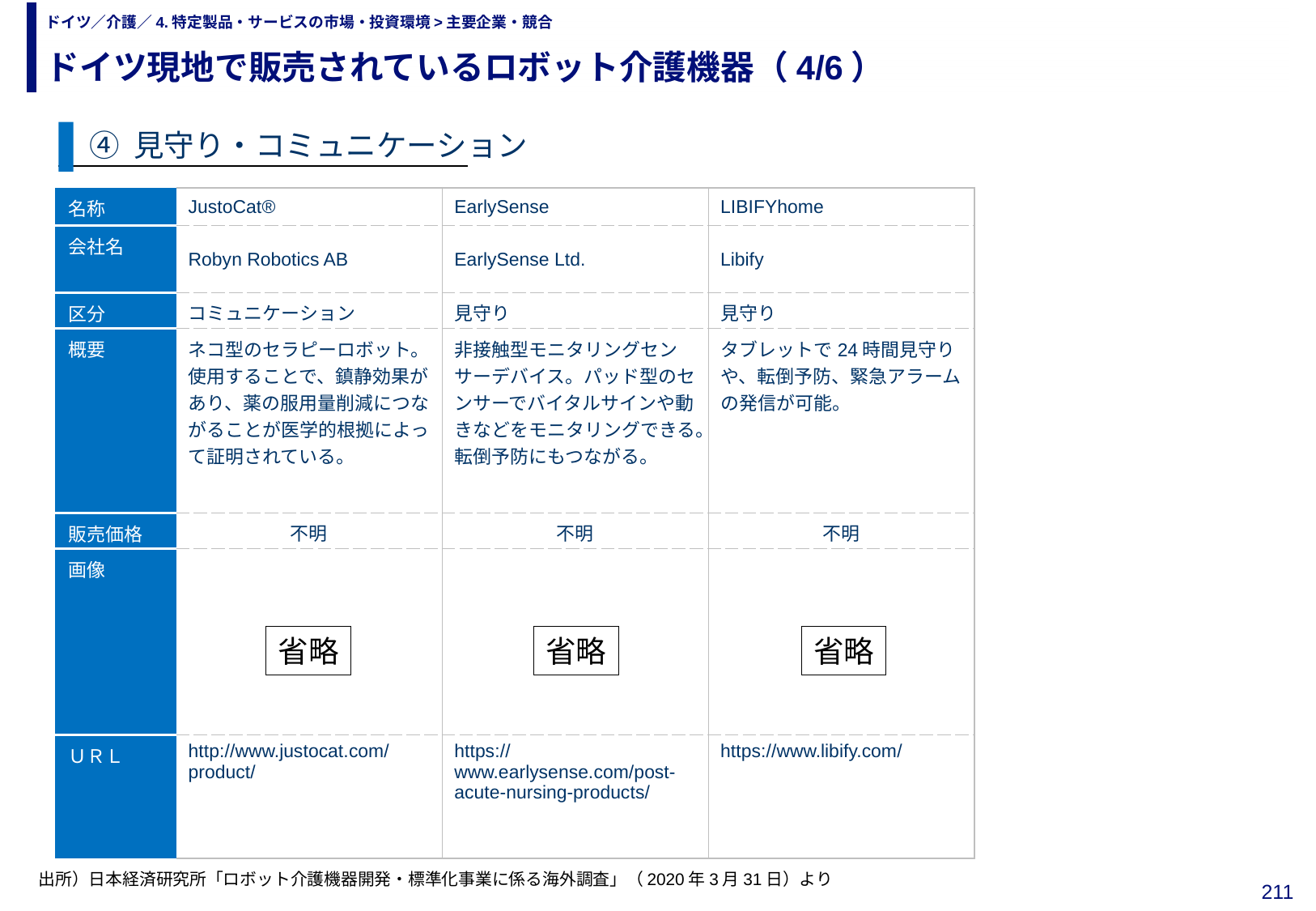

ドイツ現地で販売されているロボット介護機器（4/6）
# ドイツ／介護／4.特定製品・サービスの市場・投資環境>主要企業・競合
④ 見守り・コミュニケーション

| 名称 | JustoCat® | EarlySense | LIBIFYhome |
| --- | --- | --- | --- |
| 会社名 | Robyn Robotics AB | EarlySense Ltd. | Libify |
| 区分 | コミュニケーション | 見守り | 見守り |
| 概要 | ネコ型のセラピーロボット。使用することで、鎮静効果があり、薬の服用量削減につながることが医学的根拠によって証明されている。 | 非接触型モニタリングセンサーデバイス。パッド型のセンサーでバイタルサインや動きなどをモニタリングできる。転倒予防にもつながる。 | タブレットで24時間見守りや、転倒予防、緊急アラームの発信が可能。 |
| 販売価格 | 不明 | 不明 | 不明 |
| 画像 |  |  |  |
| ＵＲＬ | http://www.justocat.com/product/ | https://www.earlysense.com/post-acute-nursing-products/ | https://www.libify.com/ |
省略
省略
省略
出所）日本経済研究所「ロボット介護機器開発・標準化事業に係る海外調査」（2020年3月31日）より